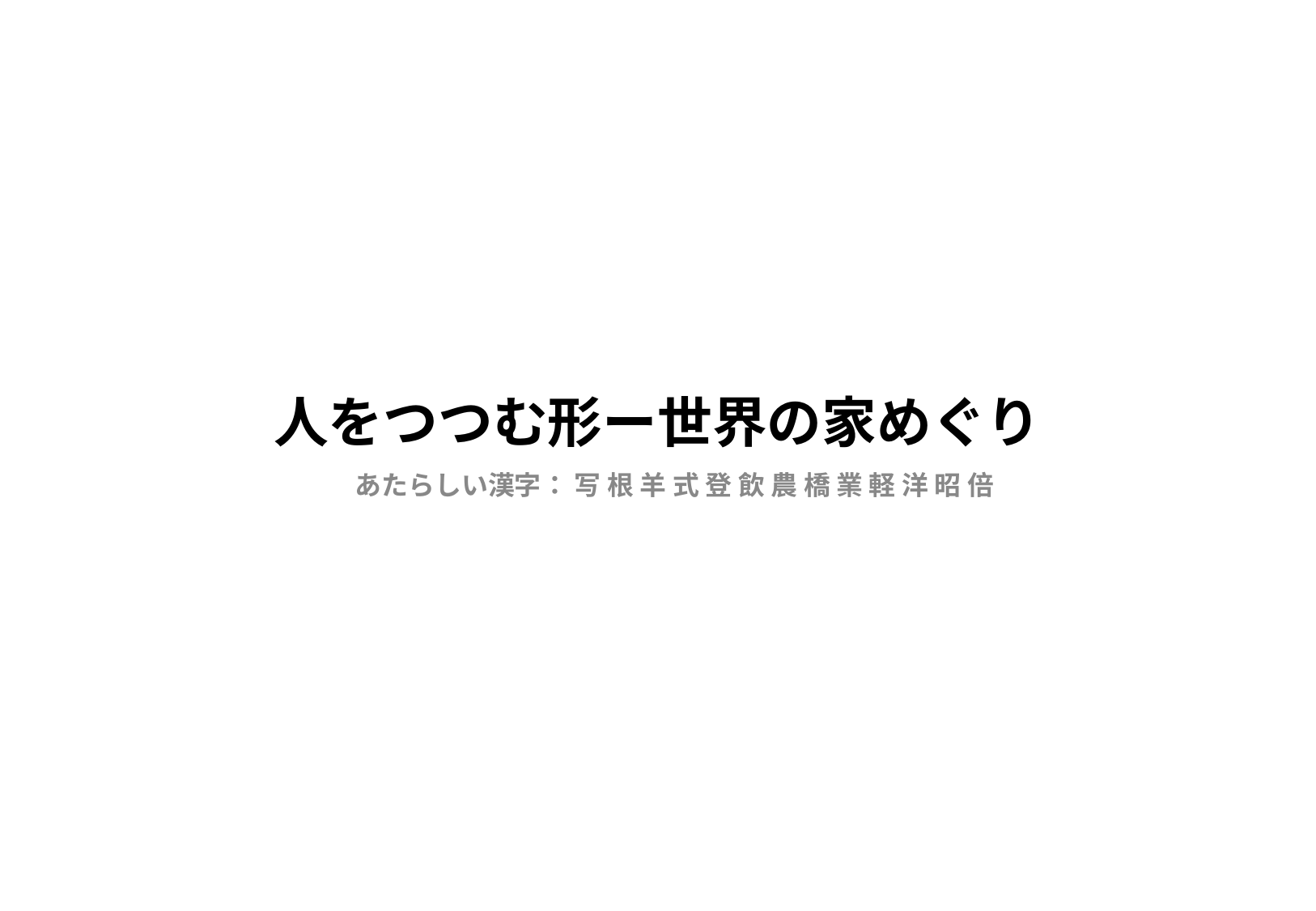

# 人をつつむ形ー世界の家めぐり
あたらしい漢字： 写 根 羊 式 登 飲 農 橋 業 軽 洋 昭 倍